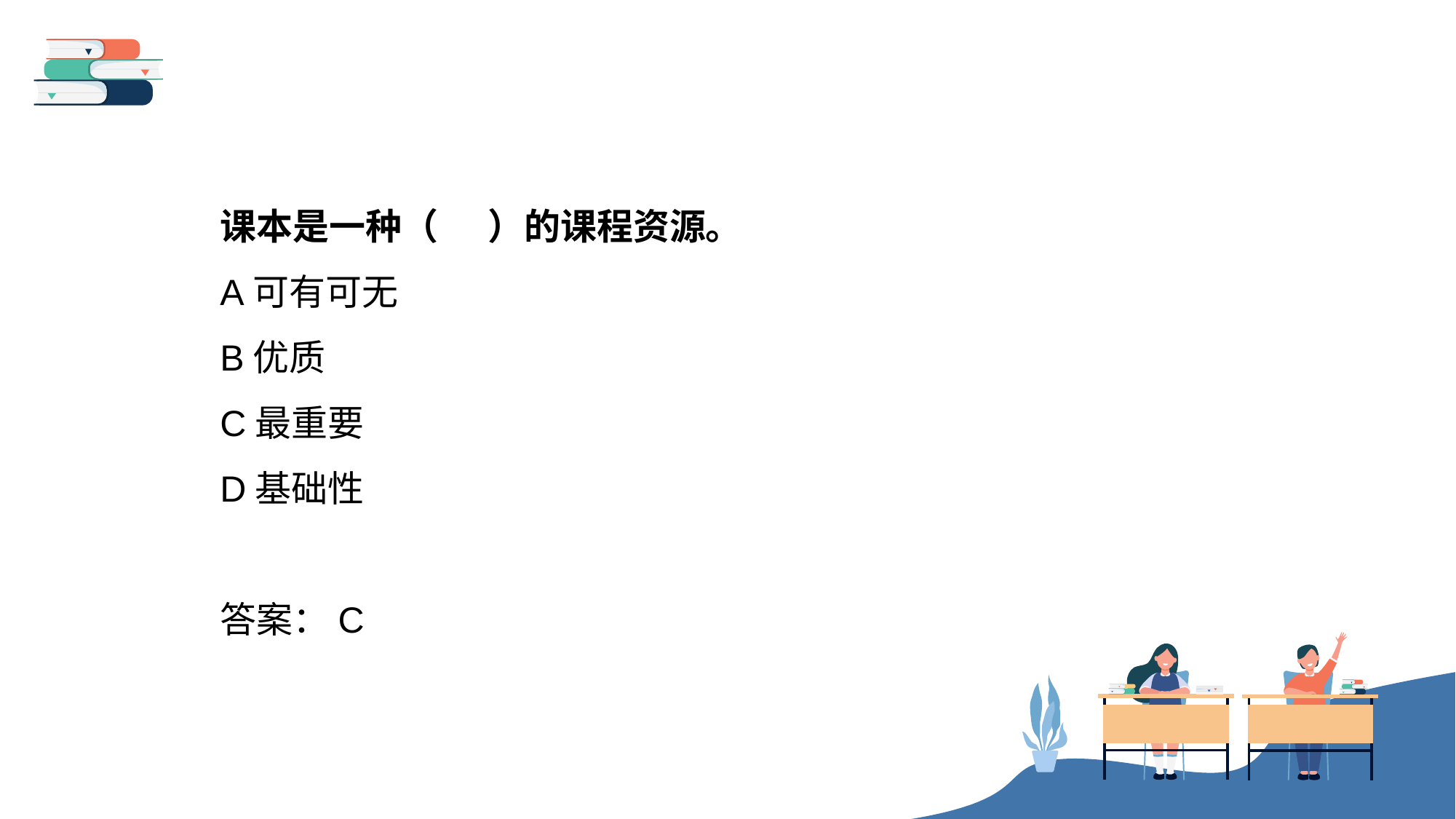

课本是一种（      ）的课程资源。
A可有可无
B优质
C最重要
D基础性

答案：C